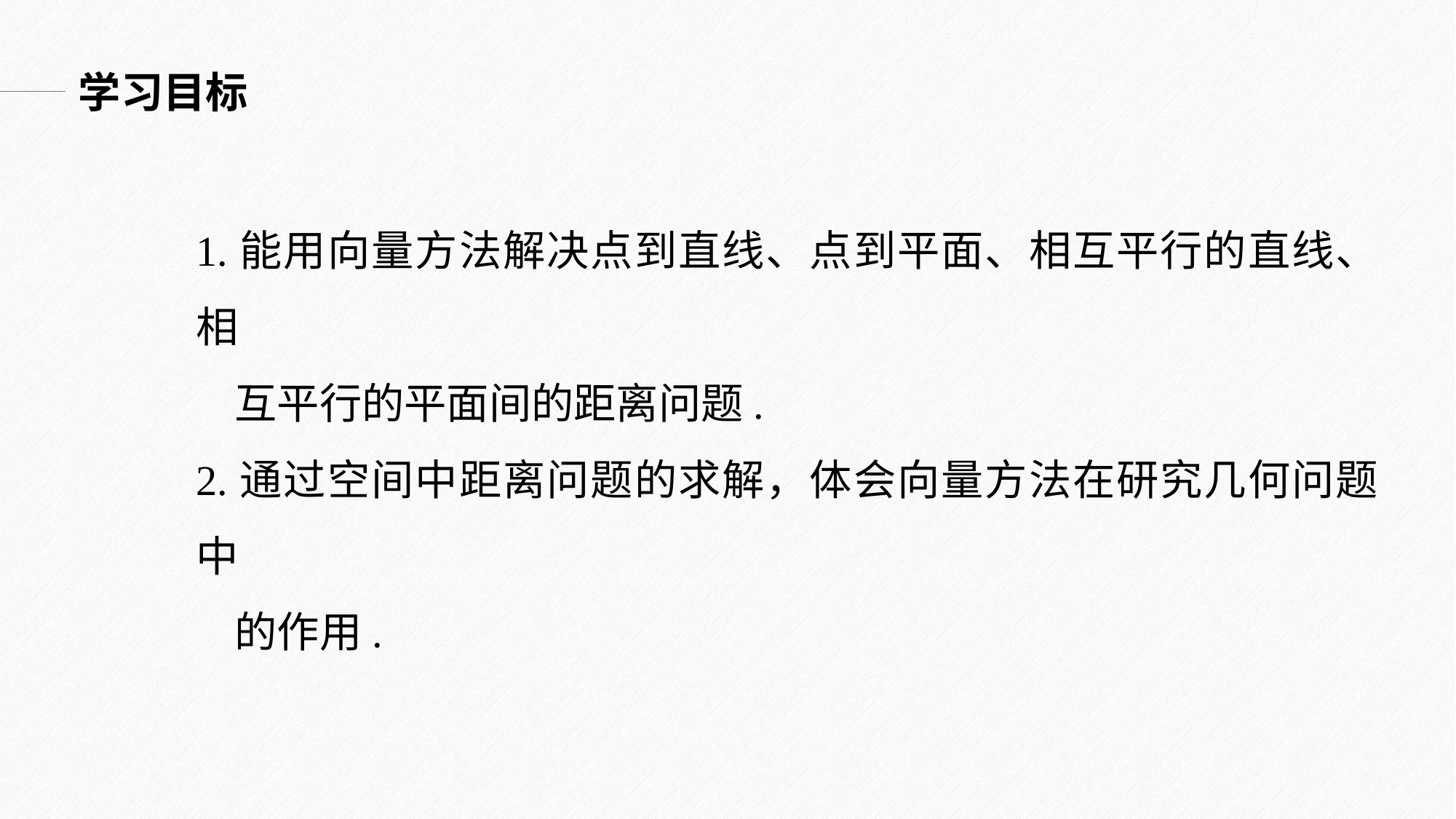

学习目标
1.能用向量方法解决点到直线、点到平面、相互平行的直线、相
   互平行的平面间的距离问题.
2.通过空间中距离问题的求解，体会向量方法在研究几何问题中
   的作用.